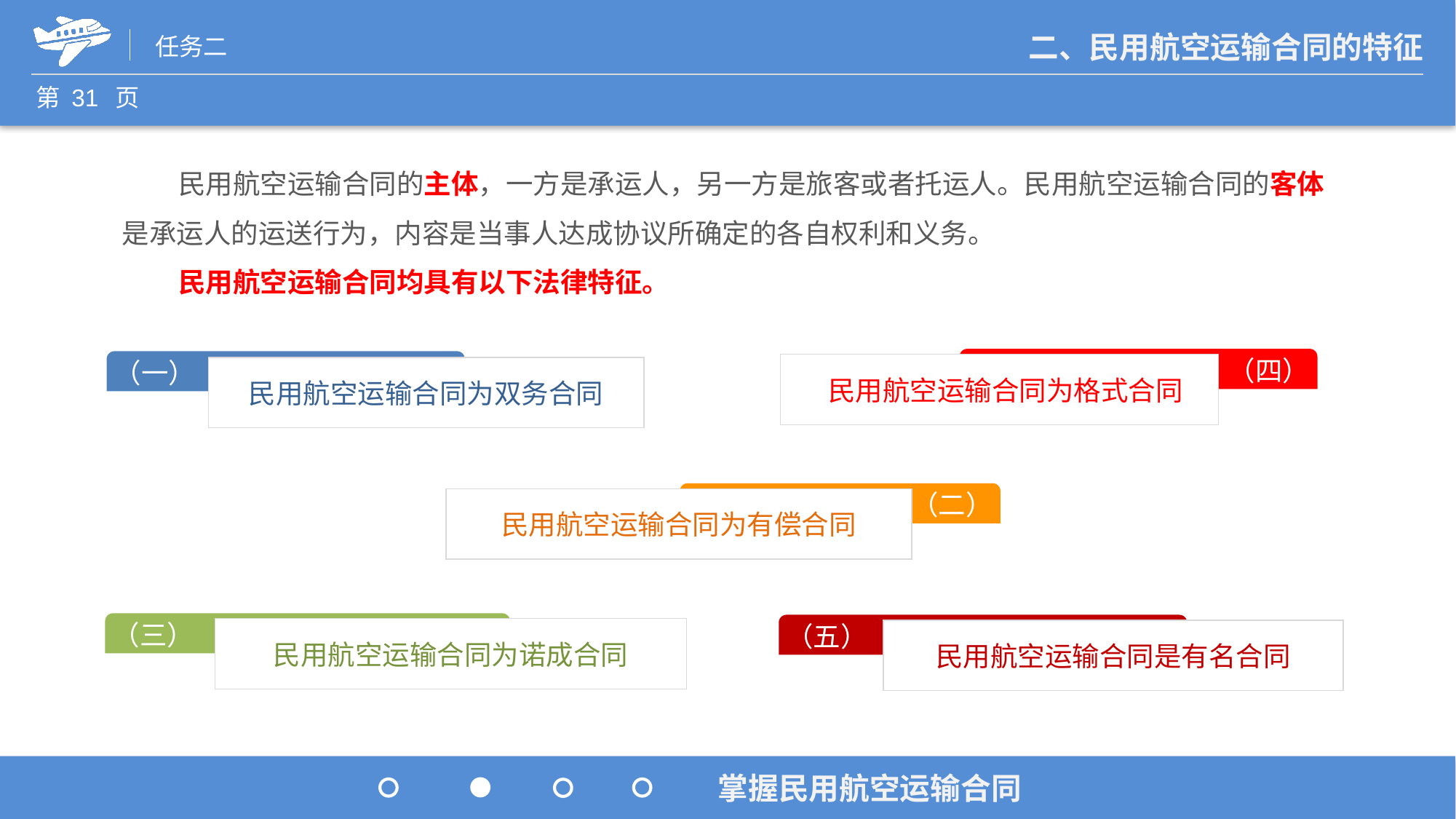

民用航空运输合同的主体，一方是承运人，另一方是旅客或者托运人。民用航空运输合同的客体是承运人的运送行为，内容是当事人达成协议所确定的各自权利和义务。
        民用航空运输合同均具有以下法律特征。
（四）
 民用航空运输合同为格式合同
（一）
民用航空运输合同为双务合同
（二）
民用航空运输合同为有偿合同
（三）
民用航空运输合同为诺成合同
（五）
民用航空运输合同是有名合同